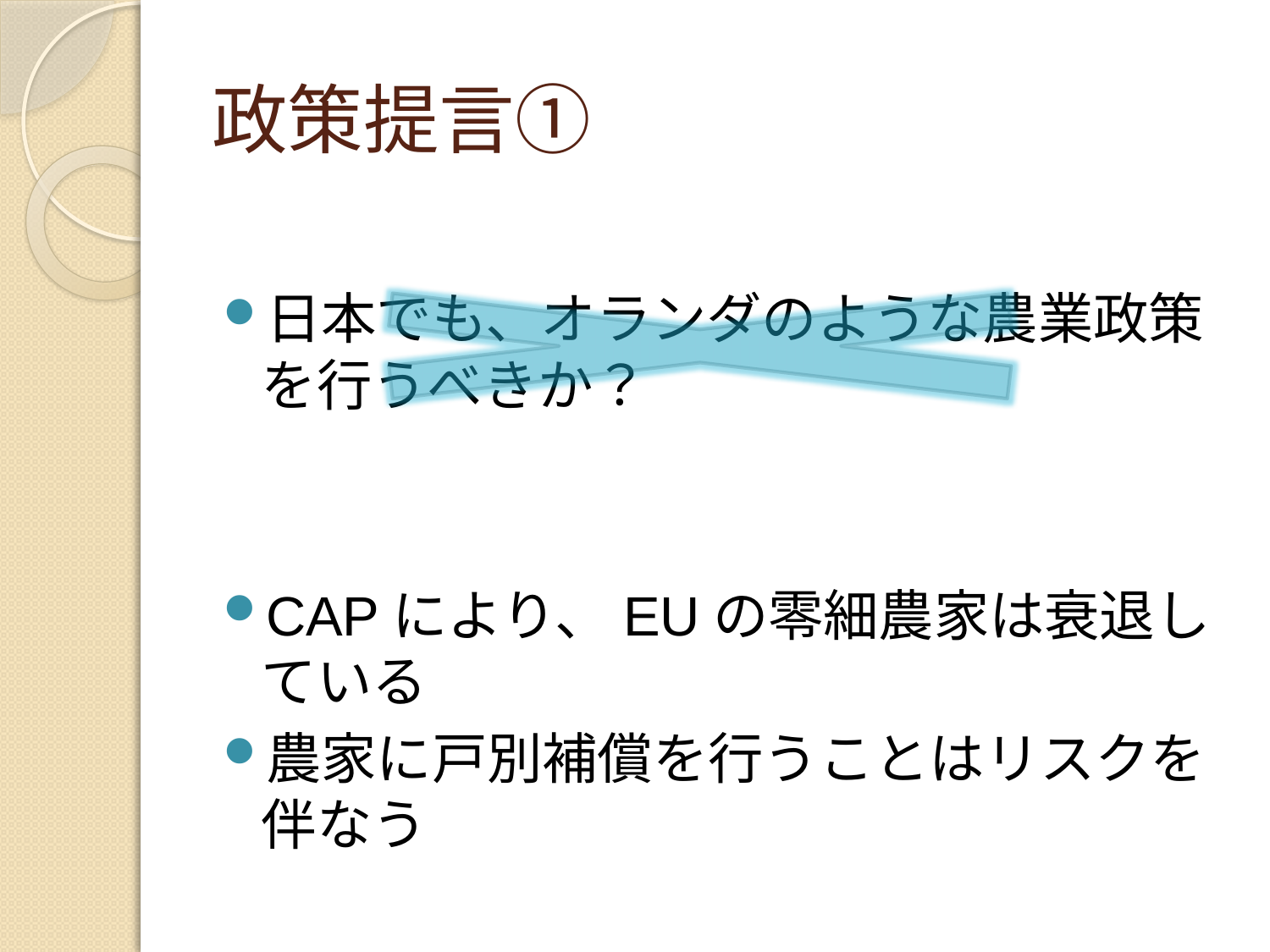

# 政策提言①

日本でも、オランダのような農業政策を行うべきか？

CAPにより、EUの零細農家は衰退している
農家に戸別補償を行うことはリスクを伴なう